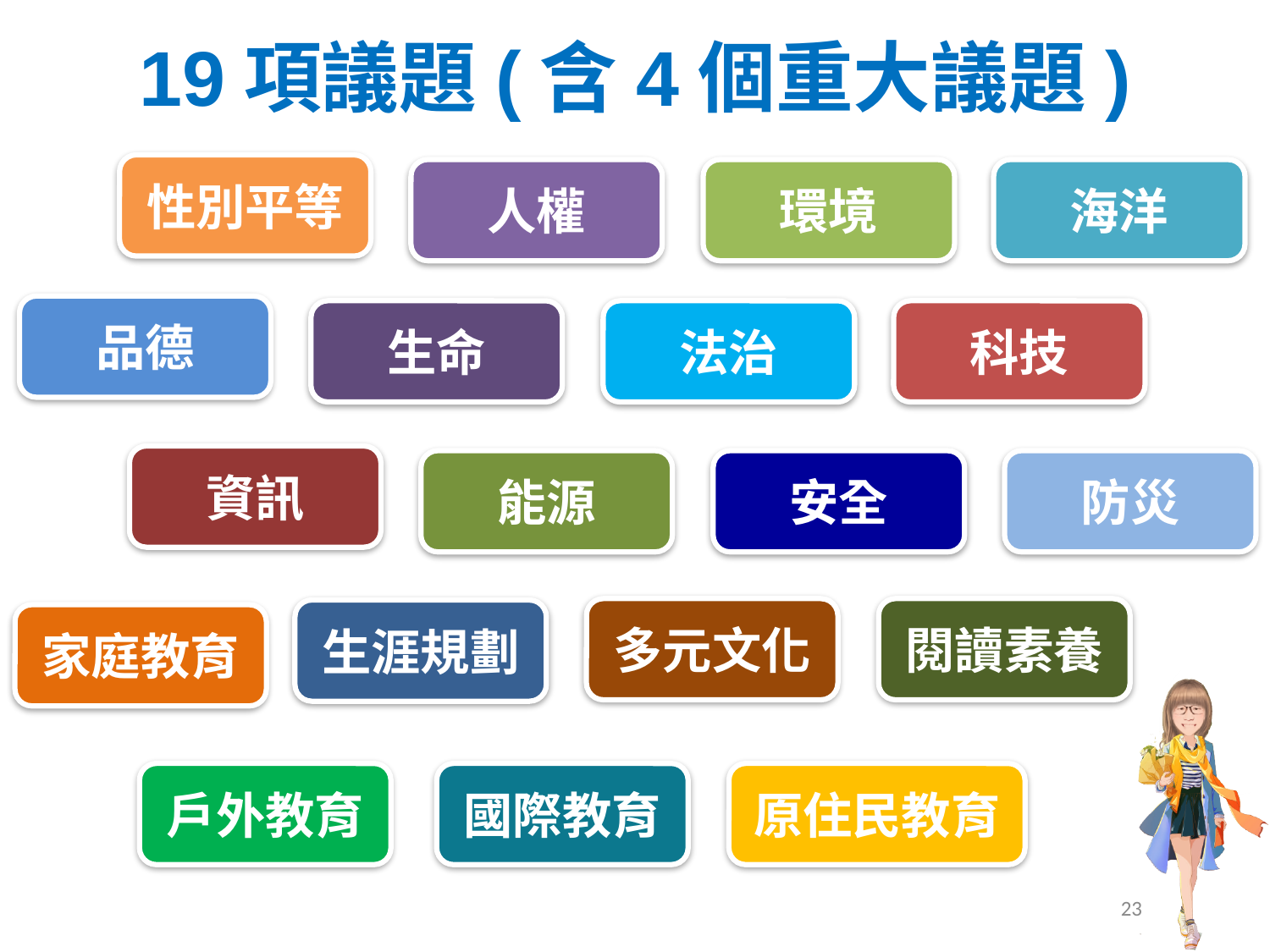

# 19項議題(含4個重大議題)
性別平等
人權
環境
海洋
品德
生命
法治
科技
資訊
能源
安全
防災
多元文化
閱讀素養
生涯規劃
家庭教育
戶外教育
國際教育
原住民教育
23